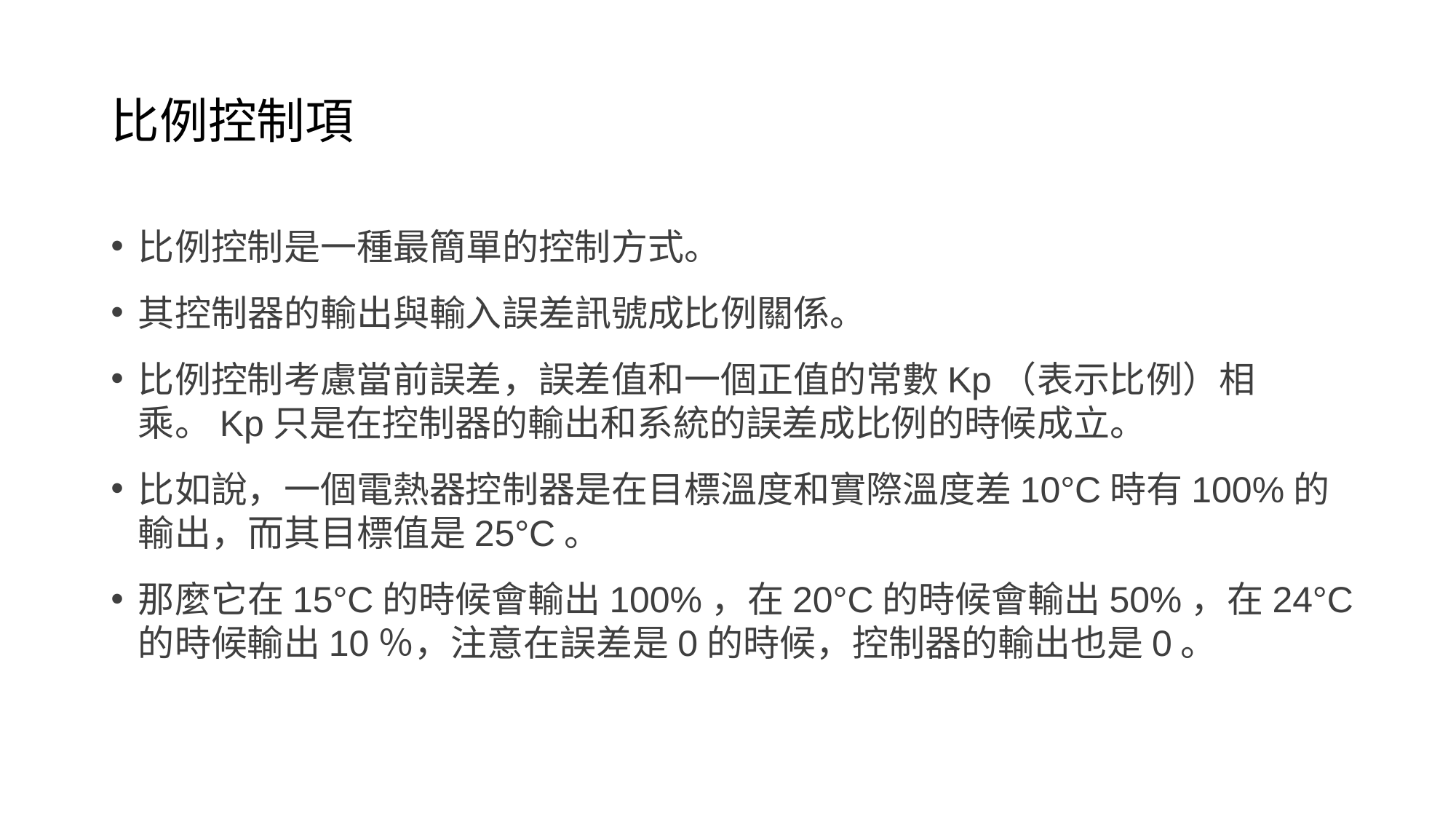

# 比例控制項
比例控制是一種最簡單的控制方式。
其控制器的輸出與輸入誤差訊號成比例關係。
比例控制考慮當前誤差，誤差值和一個正值的常數Kp（表示比例）相乘。Kp只是在控制器的輸出和系統的誤差成比例的時候成立。
比如說，一個電熱器控制器是在目標溫度和實際溫度差10°C時有100%的輸出，而其目標值是25°C。
那麼它在15°C的時候會輸出100%，在20°C的時候會輸出50%，在24°C的時候輸出10％，注意在誤差是0的時候，控制器的輸出也是0。